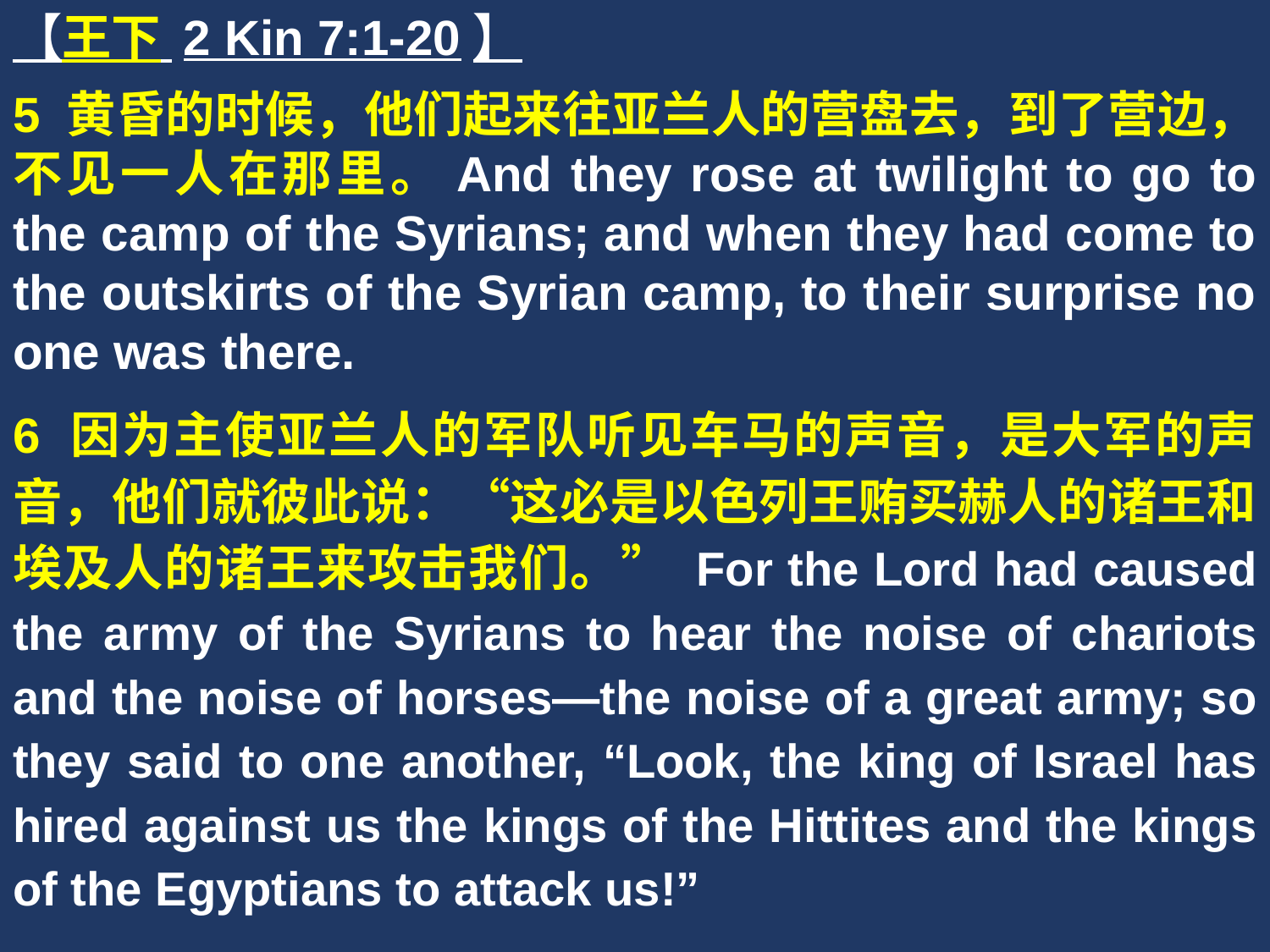

【王下 2 Kin 7:1-20】
5 黄昏的时候，他们起来往亚兰人的营盘去，到了营边，不见一人在那里。And they rose at twilight to go to the camp of the Syrians; and when they had come to the outskirts of the Syrian camp, to their surprise no one was there.
6 因为主使亚兰人的军队听见车马的声音，是大军的声音，他们就彼此说：“这必是以色列王贿买赫人的诸王和埃及人的诸王来攻击我们。” For the Lord had caused the army of the Syrians to hear the noise of chariots and the noise of horses—the noise of a great army; so they said to one another, “Look, the king of Israel has hired against us the kings of the Hittites and the kings of the Egyptians to attack us!”